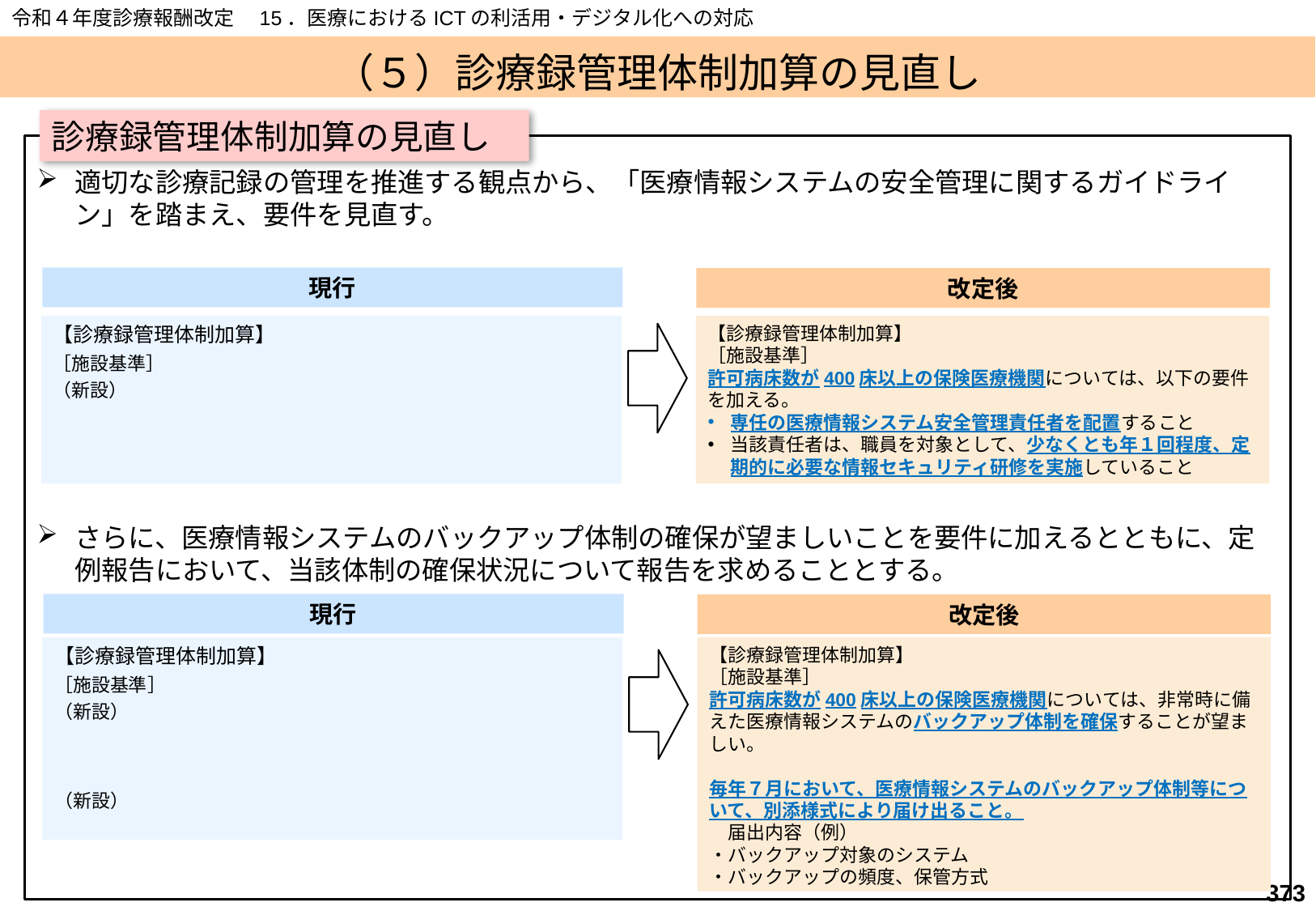

令和４年度診療報酬改定　15．医療におけるICTの利活用・デジタル化への対応
# （５）診療録管理体制加算の見直し
診療録管理体制加算の見直し

適切な診療記録の管理を推進する観点から、「医療情報システムの安全管理に関するガイドライン」を踏まえ、要件を見直す。

さらに、医療情報システムのバックアップ体制の確保が望ましいことを要件に加えるとともに、定例報告において、当該体制の確保状況について報告を求めることとする。
現行
改定後
【診療録管理体制加算】

［施設基準］

（新設）
【診療録管理体制加算】
［施設基準］
許可病床数が400床以上の保険医療機関については、以下の要件を加える。
専任の医療情報システム安全管理責任者を配置すること
当該責任者は、職員を対象として、少なくとも年１回程度、定期的に必要な情報セキュリティ研修を実施していること

現行
改定後
【診療録管理体制加算】

［施設基準］

（新設）

（新設）
【診療録管理体制加算】
［施設基準］
許可病床数が400床以上の保険医療機関については、非常時に備えた医療情報システムのバックアップ体制を確保することが望ましい。

毎年７月において、医療情報システムのバックアップ体制等について、別添様式により届け出ること。
　届出内容（例）
・バックアップ対象のシステム
・バックアップの頻度、保管方式